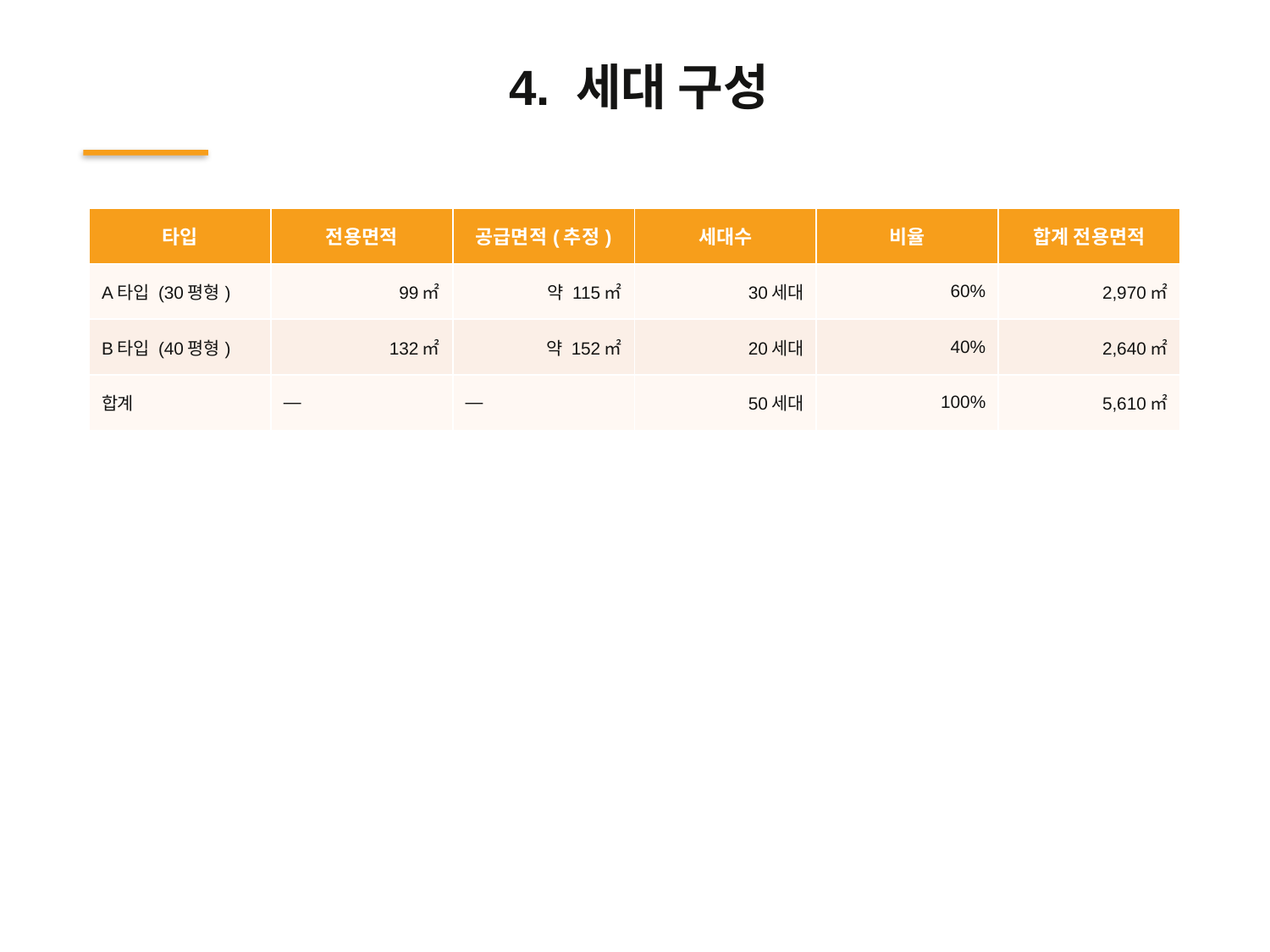

4. 세대 구성

| 타입 | 전용면적 | 공급면적(추정) | 세대수 | 비율 | 합계 전용면적 |
| --- | --- | --- | --- | --- | --- |
| A타입 (30평형) | 99㎡ | 약 115㎡ | 30세대 | 60% | 2,970㎡ |
| B타입 (40평형) | 132㎡ | 약 152㎡ | 20세대 | 40% | 2,640㎡ |
| 합계 | — | — | 50세대 | 100% | 5,610㎡ |